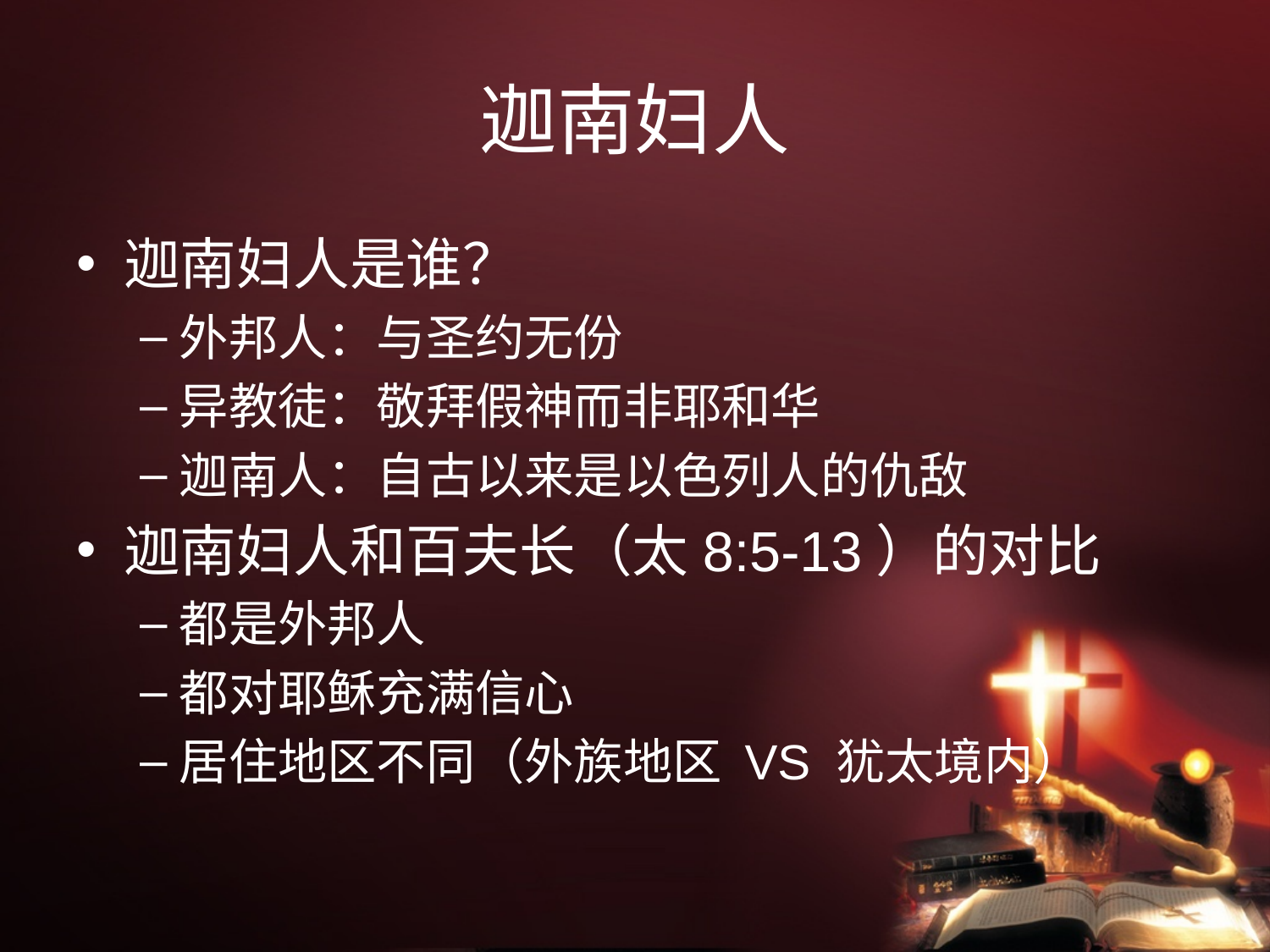

# 迦南妇人
迦南妇人是谁？
外邦人：与圣约无份
异教徒：敬拜假神而非耶和华
迦南人：自古以来是以色列人的仇敌
迦南妇人和百夫长（太8:5-13）的对比
都是外邦人
都对耶稣充满信心
居住地区不同（外族地区 VS 犹太境内）